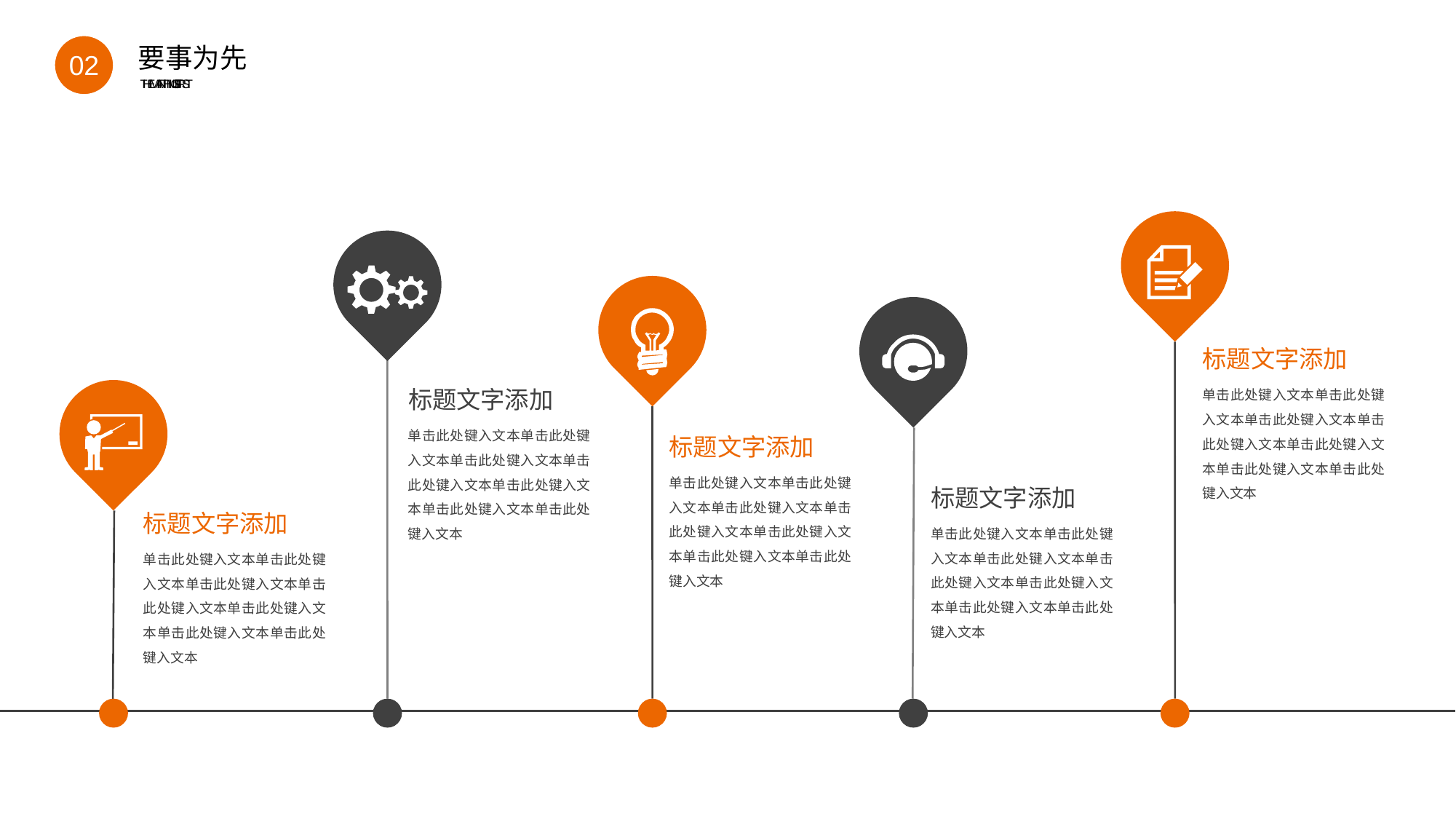

BY YUSHEN

02
要事为先
THE MAIN THING IS FIRST

标题文字添加
单击此处键入文本单击此处键入文本单击此处键入文本单击此处键入文本单击此处键入文本单击此处键入文本单击此处键入文本

标题文字添加
单击此处键入文本单击此处键入文本单击此处键入文本单击此处键入文本单击此处键入文本单击此处键入文本单击此处键入文本

标题文字添加
单击此处键入文本单击此处键入文本单击此处键入文本单击此处键入文本单击此处键入文本单击此处键入文本单击此处键入文本

标题文字添加
单击此处键入文本单击此处键入文本单击此处键入文本单击此处键入文本单击此处键入文本单击此处键入文本单击此处键入文本

标题文字添加
单击此处键入文本单击此处键入文本单击此处键入文本单击此处键入文本单击此处键入文本单击此处键入文本单击此处键入文本